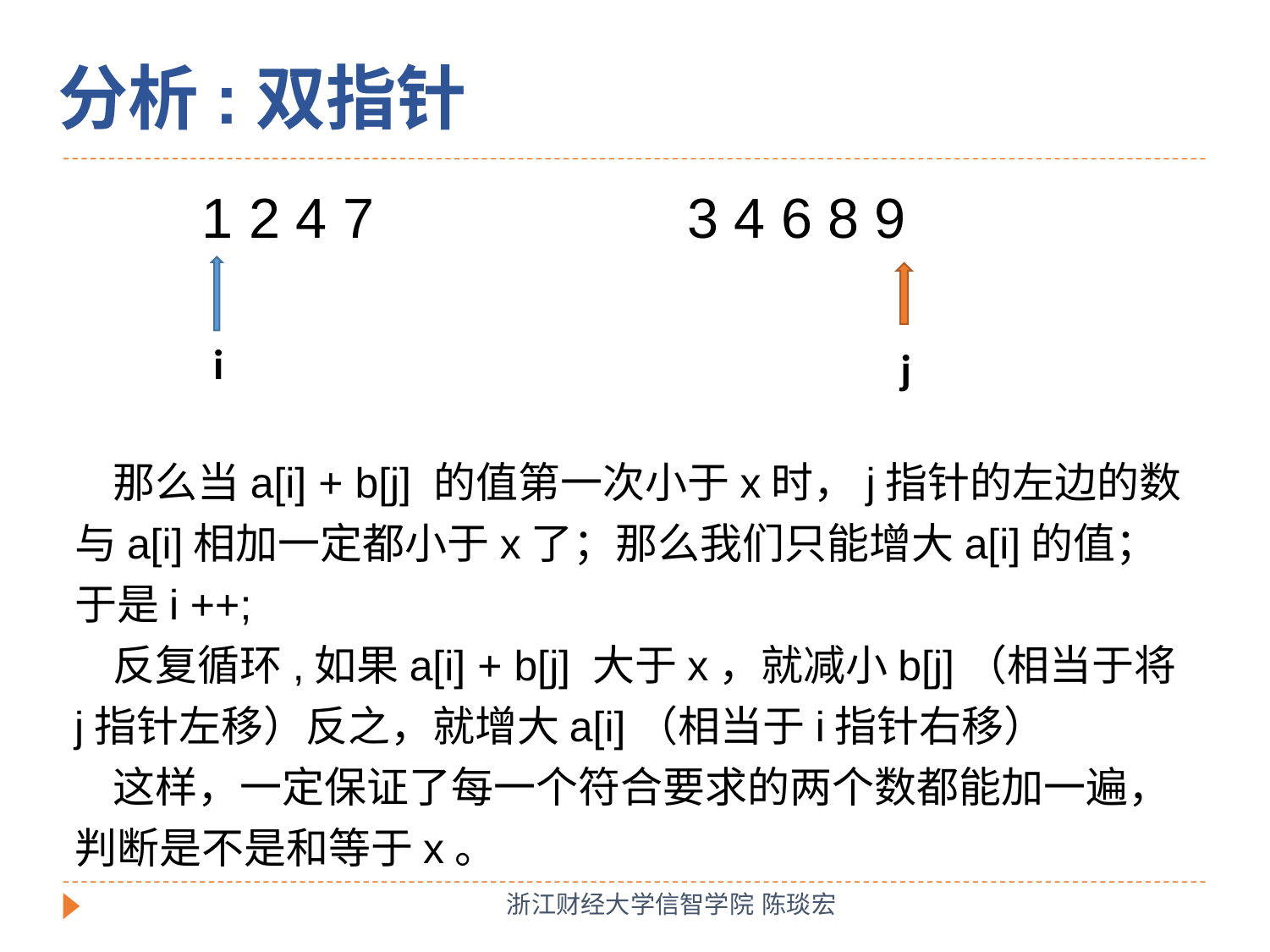

分析:双指针
1 2 4 7
3 4 6 8 9

 i

 j
   那么当a[i] + b[j] 的值第一次小于x时，j指针的左边的数与a[i]相加一定都小于x了；那么我们只能增大a[i]的值；于是i ++;
   反复循环,如果a[i] + b[j] 大于x，就减小b[j]（相当于将j指针左移）反之，就增大a[i]（相当于i指针右移）
   这样，一定保证了每一个符合要求的两个数都能加一遍，判断是不是和等于x。
浙江财经大学信智学院 陈琰宏
17